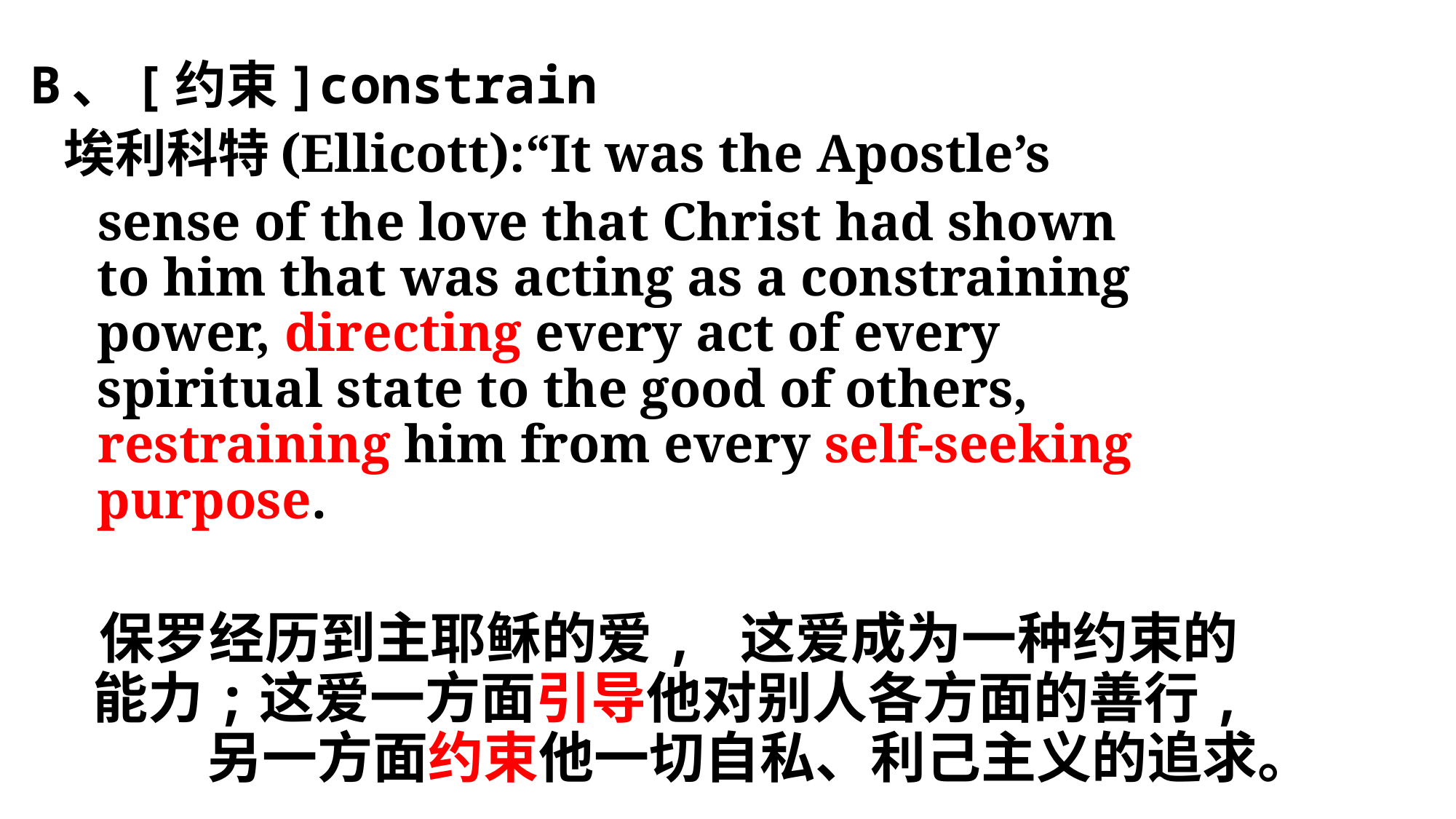

B、[约束]constrain
  埃利科特(Ellicott):“It was the Apostle’s
     sense of the love that Christ had shown
     to him that was acting as a constraining
     power, directing every act of every
     spiritual state to the good of others,
     restraining him from every self-seeking
     purpose.

     保罗经历到主耶稣的爱, 这爱成为一种约束的
     能力;这爱一方面引导他对别人各方面的善行,
     另一方面约束他一切自私、利己主义的追求。